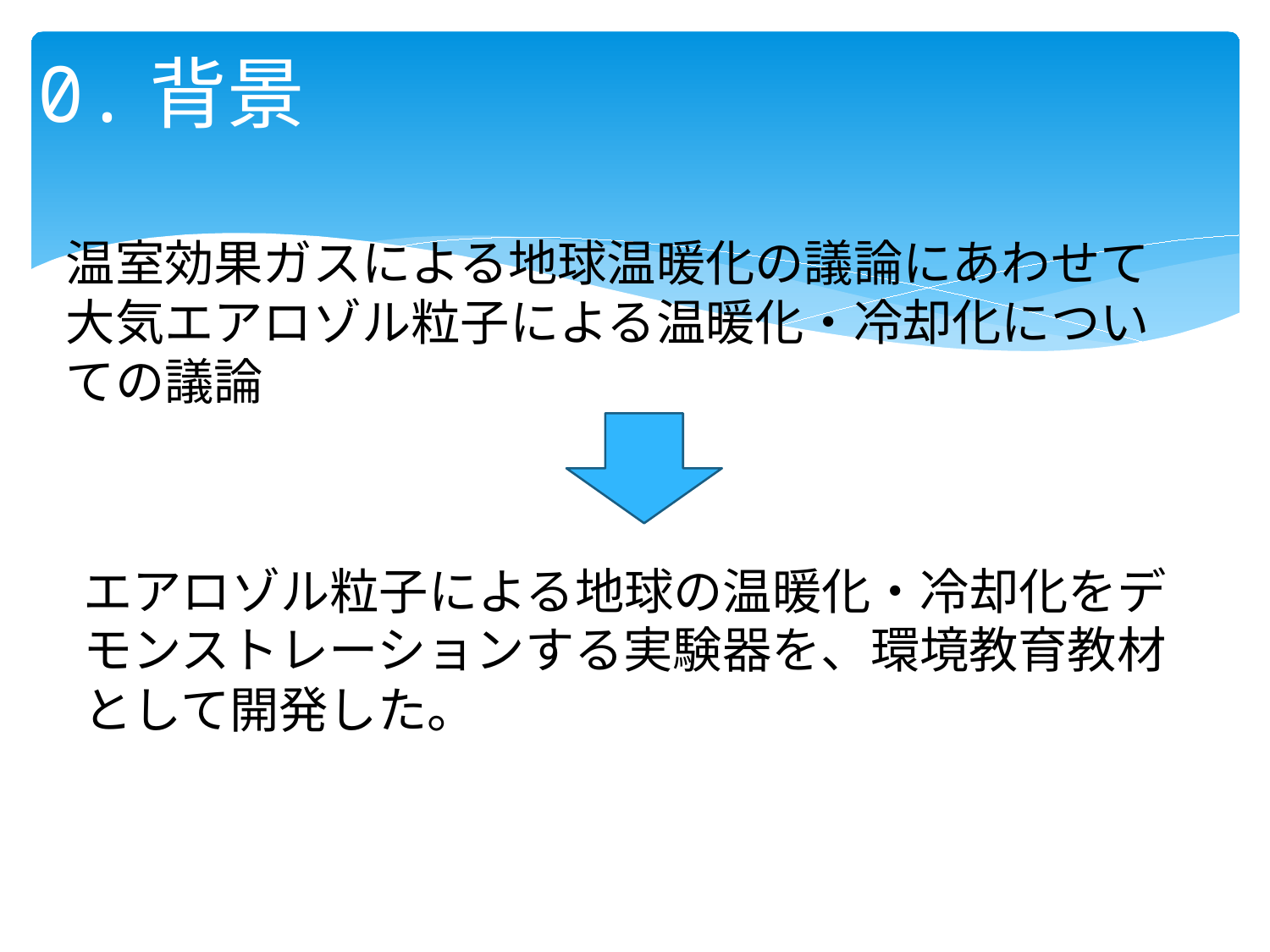

# 0.背景
温室効果ガスによる地球温暖化の議論にあわせて大気エアロゾル粒子による温暖化・冷却化についての議論

エアロゾル粒子による地球の温暖化・冷却化をデモンストレーションする実験器を、環境教育教材として開発した。